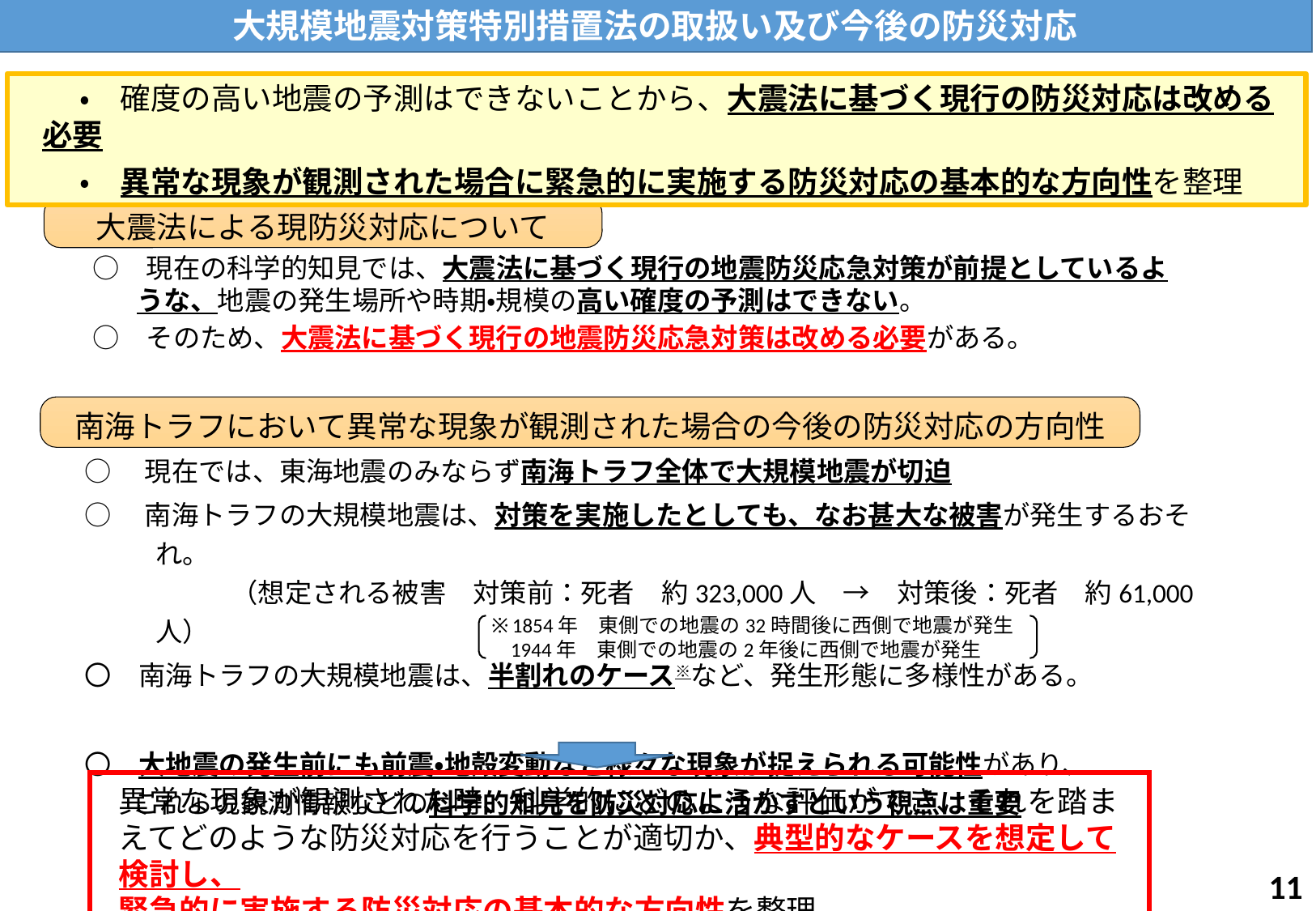

大規模地震対策特別措置法の取扱い及び今後の防災対応
　　・　確度の高い地震の予測はできないことから、大震法に基づく現行の防災対応は改める必要
　　・　異常な現象が観測された場合に緊急的に実施する防災対応の基本的な方向性を整理
大震法による現防災対応について
　○　現在の科学的知見では、大震法に基づく現行の地震防災応急対策が前提としているような、地震の発生場所や時期・規模の高い確度の予測はできない。
　○　そのため、大震法に基づく現行の地震防災応急対策は改める必要がある。
南海トラフにおいて異常な現象が観測された場合の今後の防災対応の方向性
○　現在では、東海地震のみならず南海トラフ全体で大規模地震が切迫
○　南海トラフの大規模地震は、対策を実施したとしても、なお甚大な被害が発生するおそれ。
　（想定される被害　対策前：死者　約323,000人　→　対策後：死者　約61,000人）
〇　南海トラフの大規模地震は、半割れのケース※など、発生形態に多様性がある。
〇　大地震の発生前にも前震・地殻変動など様々な現象が捉えられる可能性があり、
これらの観測情報などの科学的知見を防災対応に活かすという視点は重要
1854年　東側での地震の32時間後に西側で地震が発生
1944年　東側での地震の2年後に西側で地震が発生

異常な現象が観測された時、科学的にどのような評価ができ、それを踏まえてどのような防災対応を行うことが適切か、典型的なケースを想定して検討し、
緊急的に実施する防災対応の基本的な方向性を整理
11